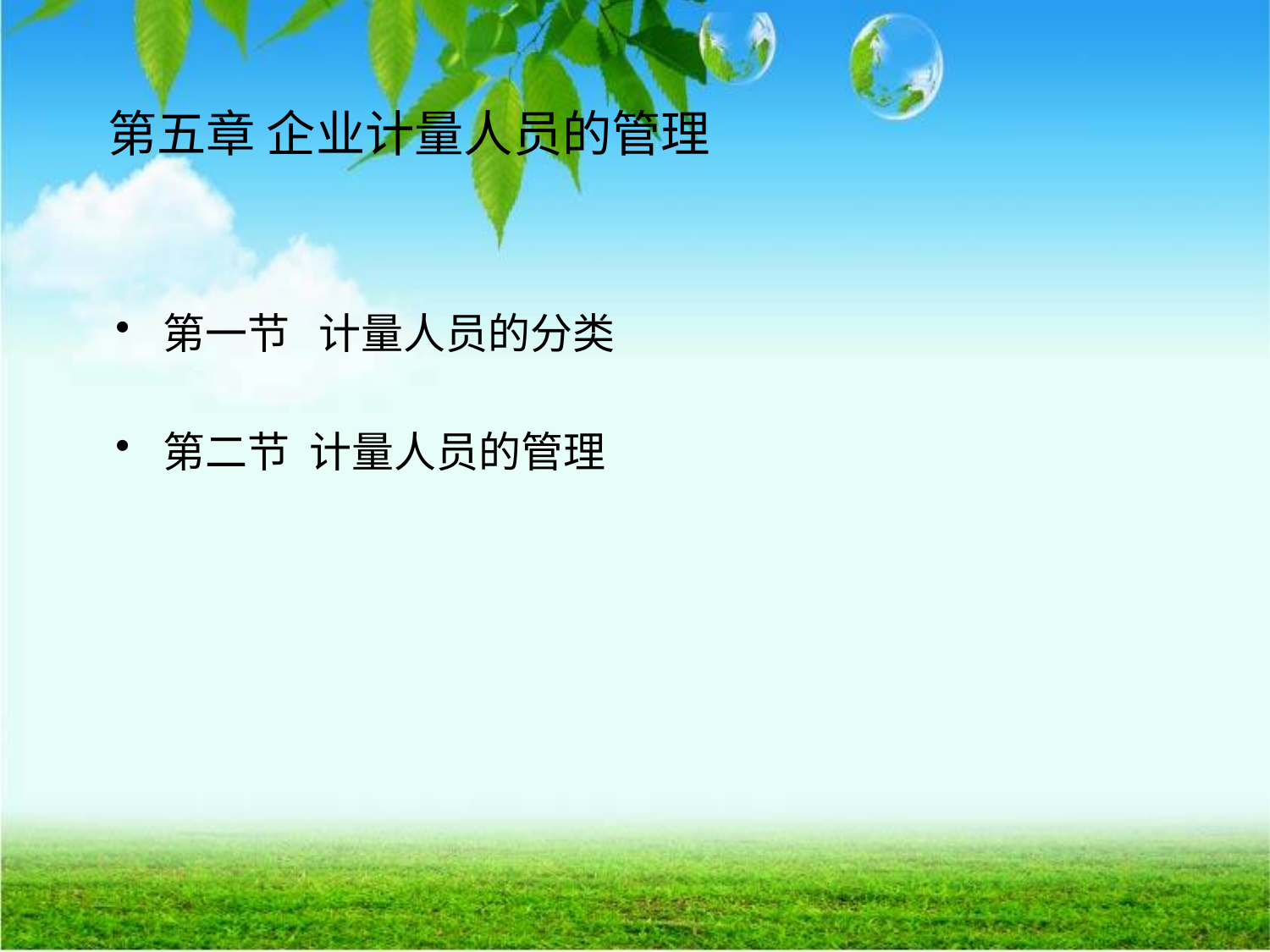

# 第五章 企业计量人员的管理
第一节   计量人员的分类

第二节  计量人员的管理